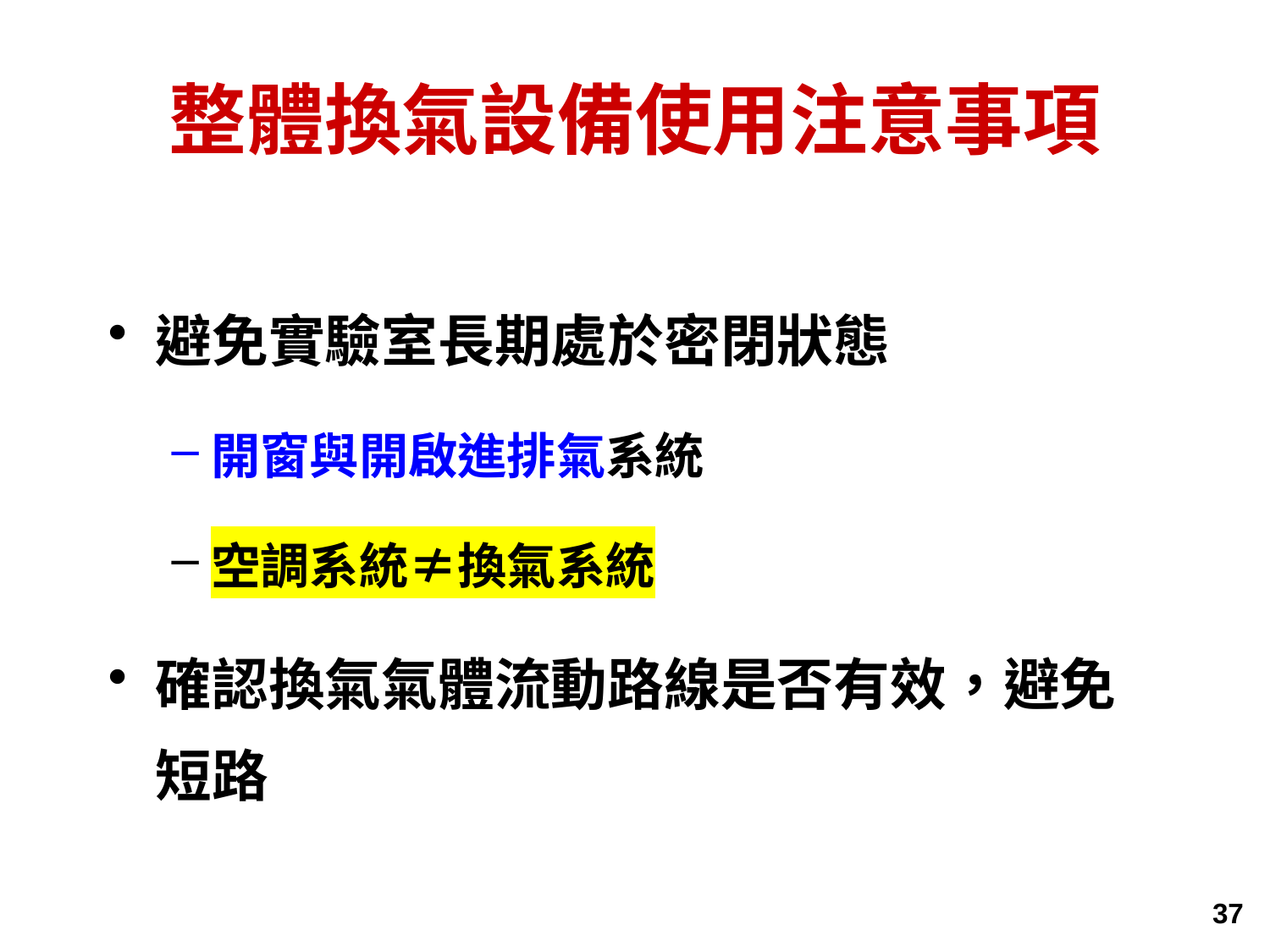

# 整體換氣設備使用注意事項
避免實驗室長期處於密閉狀態
開窗與開啟進排氣系統
空調系統≠換氣系統
確認換氣氣體流動路線是否有效，避免短路
37